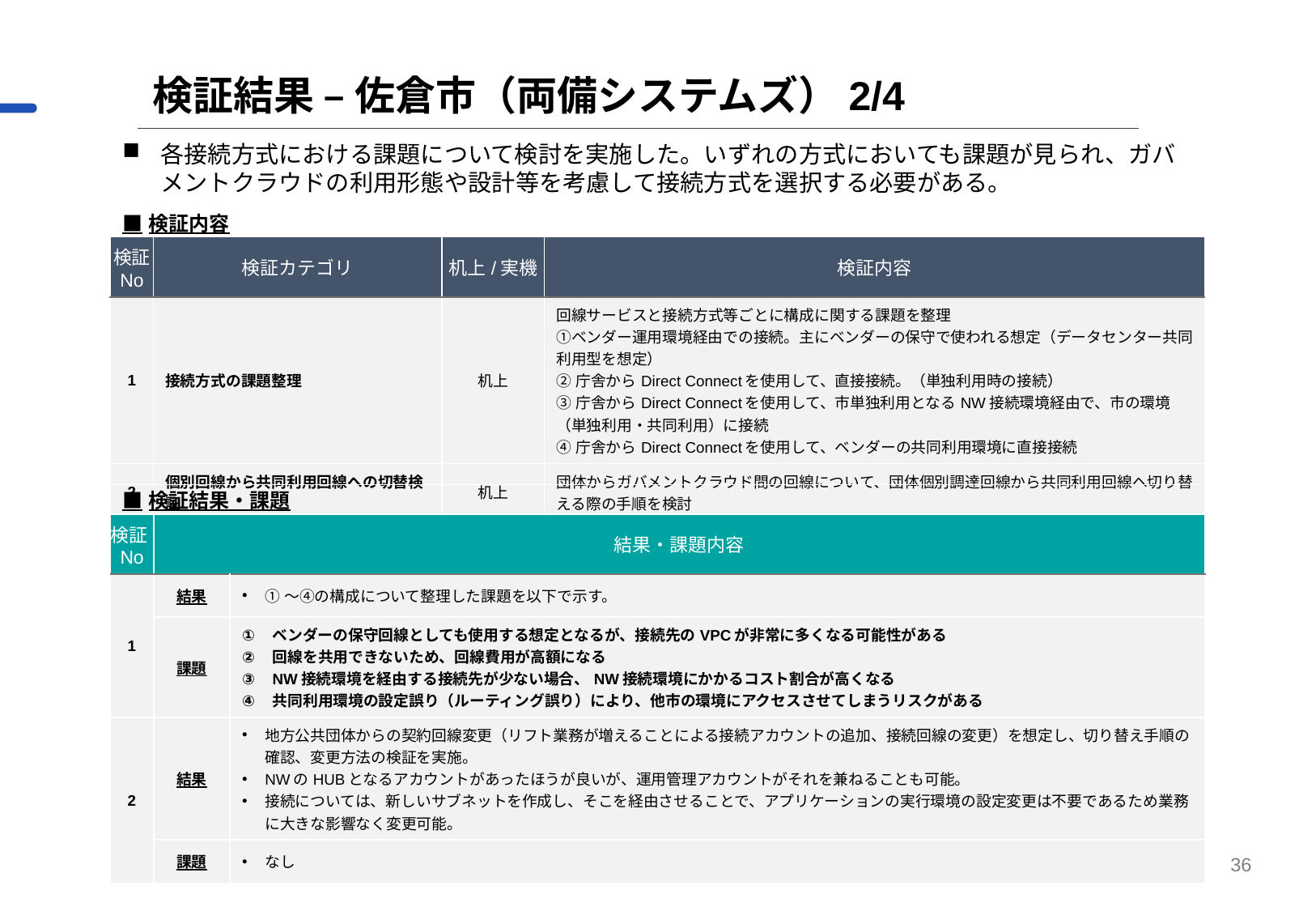

検証結果 – 佐倉市（両備システムズ）2/4
各接続方式における課題について検討を実施した。いずれの方式においても課題が見られ、ガバメントクラウドの利用形態や設計等を考慮して接続方式を選択する必要がある。
| ■検証内容 | ■検証内容 |  |  |
| --- | --- | --- | --- |
| 検証 No | 検証カテゴリ | 机上/実機 | 検証内容 |
| 1 | 接続方式の課題整理 | 机上 | 回線サービスと接続方式等ごとに構成に関する課題を整理 ①ベンダー運用環境経由での接続。主にベンダーの保守で使われる想定（データセンター共同利用型を想定） ②庁舎からDirect Connectを使用して、直接接続。（単独利用時の接続） ③庁舎からDirect Connectを使用して、市単独利用となるNW接続環境経由で、市の環境（単独利用・共同利用）に接続 ④庁舎からDirect Connectを使用して、ベンダーの共同利用環境に直接接続 |
| 2 | 個別回線から共同利用回線への切替検証 | 机上 | 団体からガバメントクラウド間の回線について、団体個別調達回線から共同利用回線へ切り替える際の手順を検討 |
| ■検証結果・課題 |  |  |
| --- | --- | --- |
| 検証No | 結果・課題内容 | 結果・課題内容 |
| 1 | 結果 | ①～④の構成について整理した課題を以下で示す。 |
|  | 課題 | ベンダーの保守回線としても使用する想定となるが、接続先のVPCが非常に多くなる可能性がある 回線を共用できないため、回線費用が高額になる NW接続環境を経由する接続先が少ない場合、NW接続環境にかかるコスト割合が高くなる 共同利用環境の設定誤り（ルーティング誤り）により、他市の環境にアクセスさせてしまうリスクがある |
| 2 | 結果 | 地方公共団体からの契約回線変更（リフト業務が増えることによる接続アカウントの追加、接続回線の変更）を想定し、切り替え手順の確認、変更方法の検証を実施。 NWのHUBとなるアカウントがあったほうが良いが、運用管理アカウントがそれを兼ねることも可能。 接続については、新しいサブネットを作成し、そこを経由させることで、アプリケーションの実行環境の設定変更は不要であるため業務に大きな影響なく変更可能。 |
|  | 課題 | なし |
36